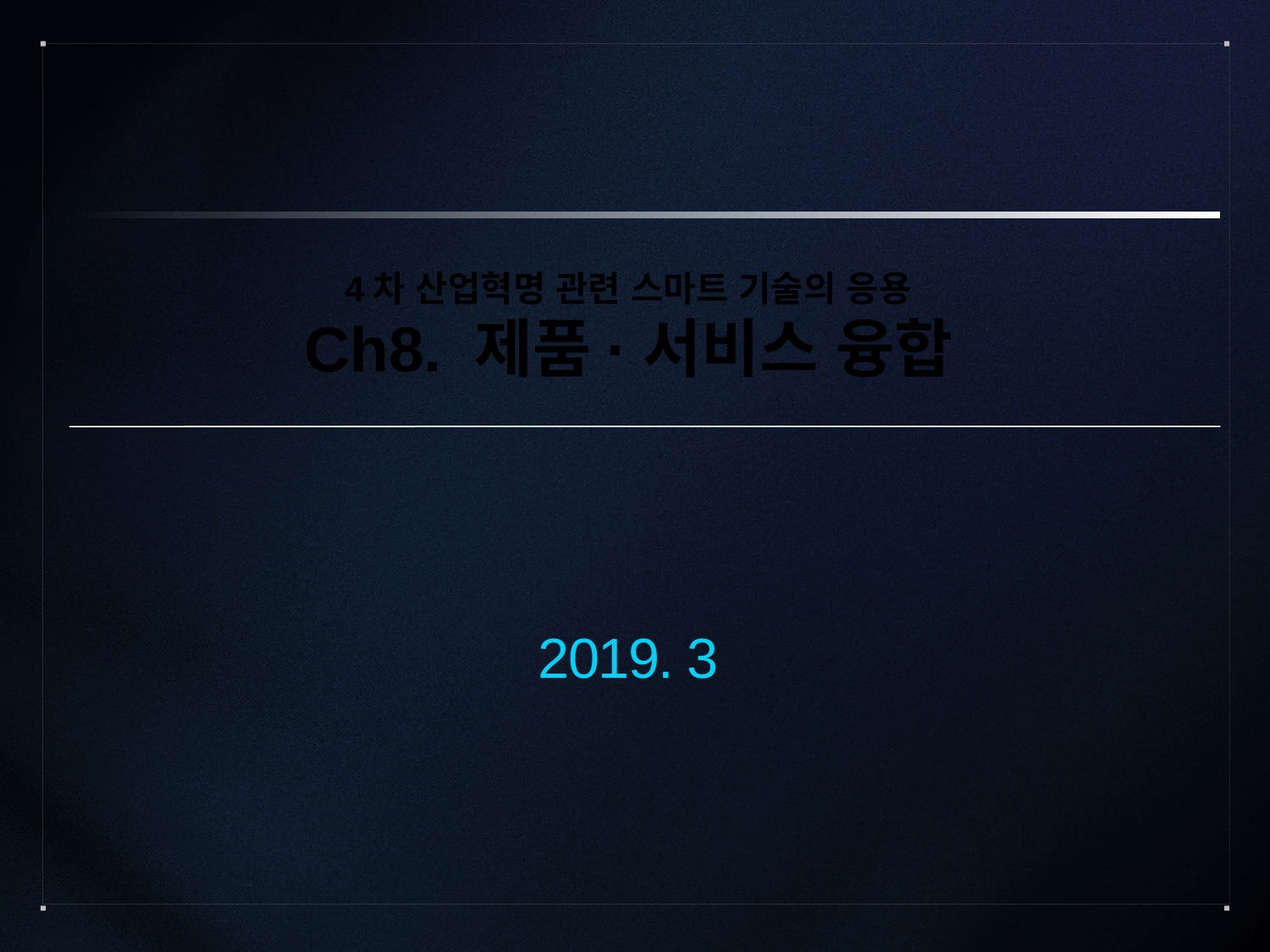

4차 산업혁명 관련 스마트 기술의 응용
Ch8. 제품·서비스 융합
2019. 3